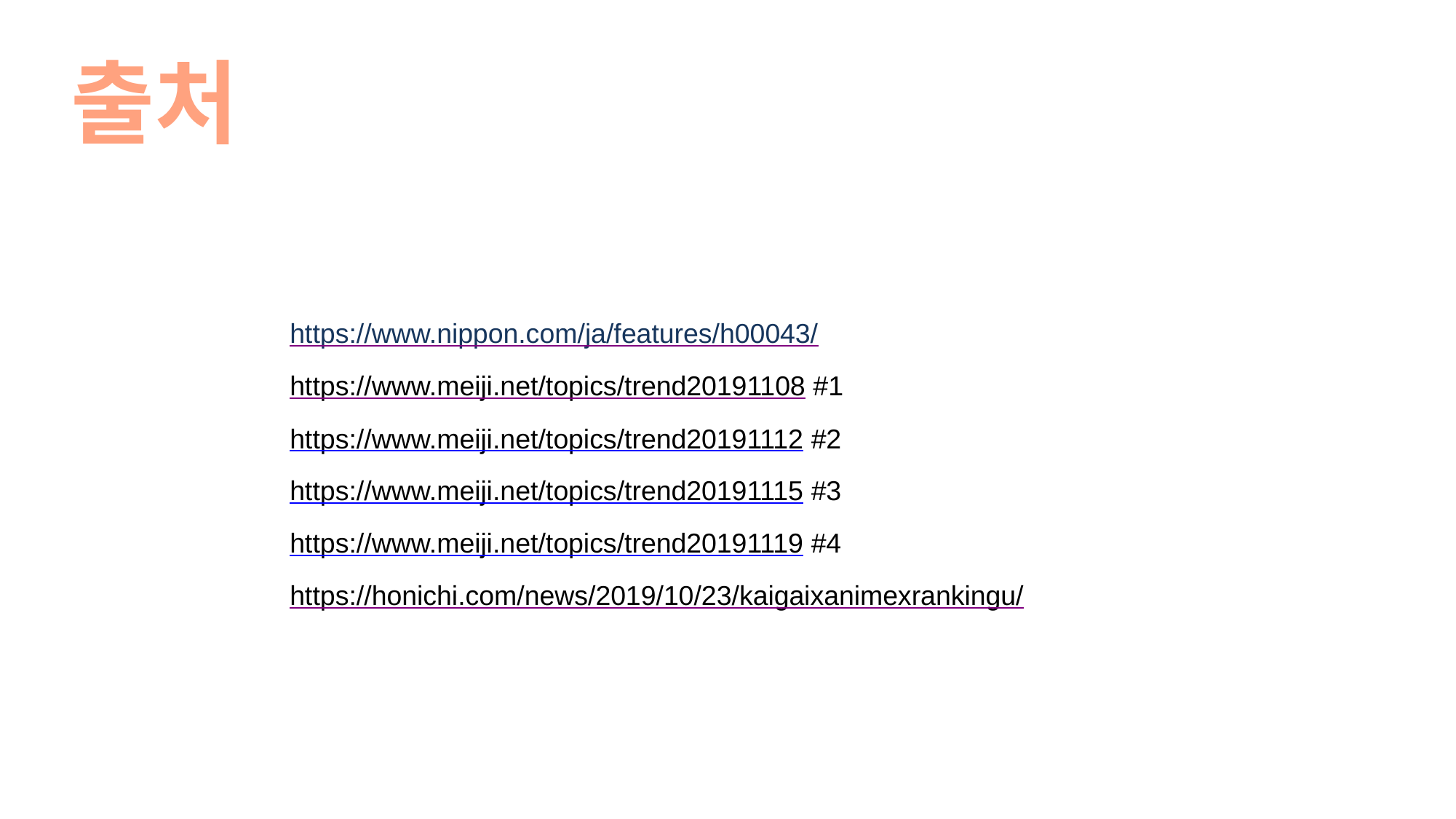

출처
https://www.nippon.com/ja/features/h00043/
https://www.meiji.net/topics/trend20191108 #1
https://www.meiji.net/topics/trend20191112 #2
https://www.meiji.net/topics/trend20191115 #3
https://www.meiji.net/topics/trend20191119 #4
https://honichi.com/news/2019/10/23/kaigaixanimexrankingu/